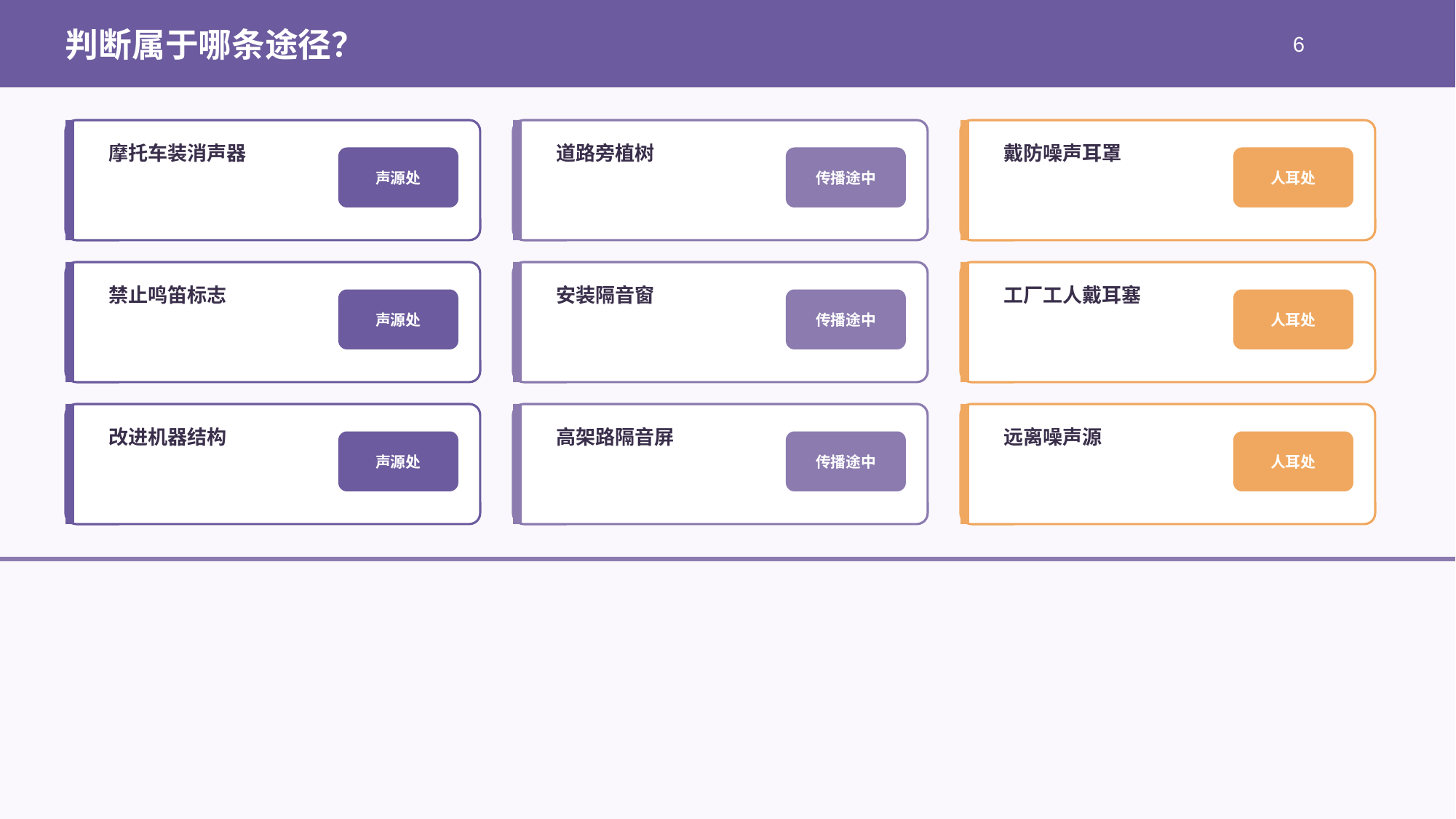

判断属于哪条途径？
6

摩托车装消声器
道路旁植树
戴防噪声耳罩

声源处

传播途中

人耳处

禁止鸣笛标志
安装隔音窗
工厂工人戴耳塞

声源处

传播途中

人耳处

改进机器结构
高架路隔音屏
远离噪声源

声源处

传播途中

人耳处